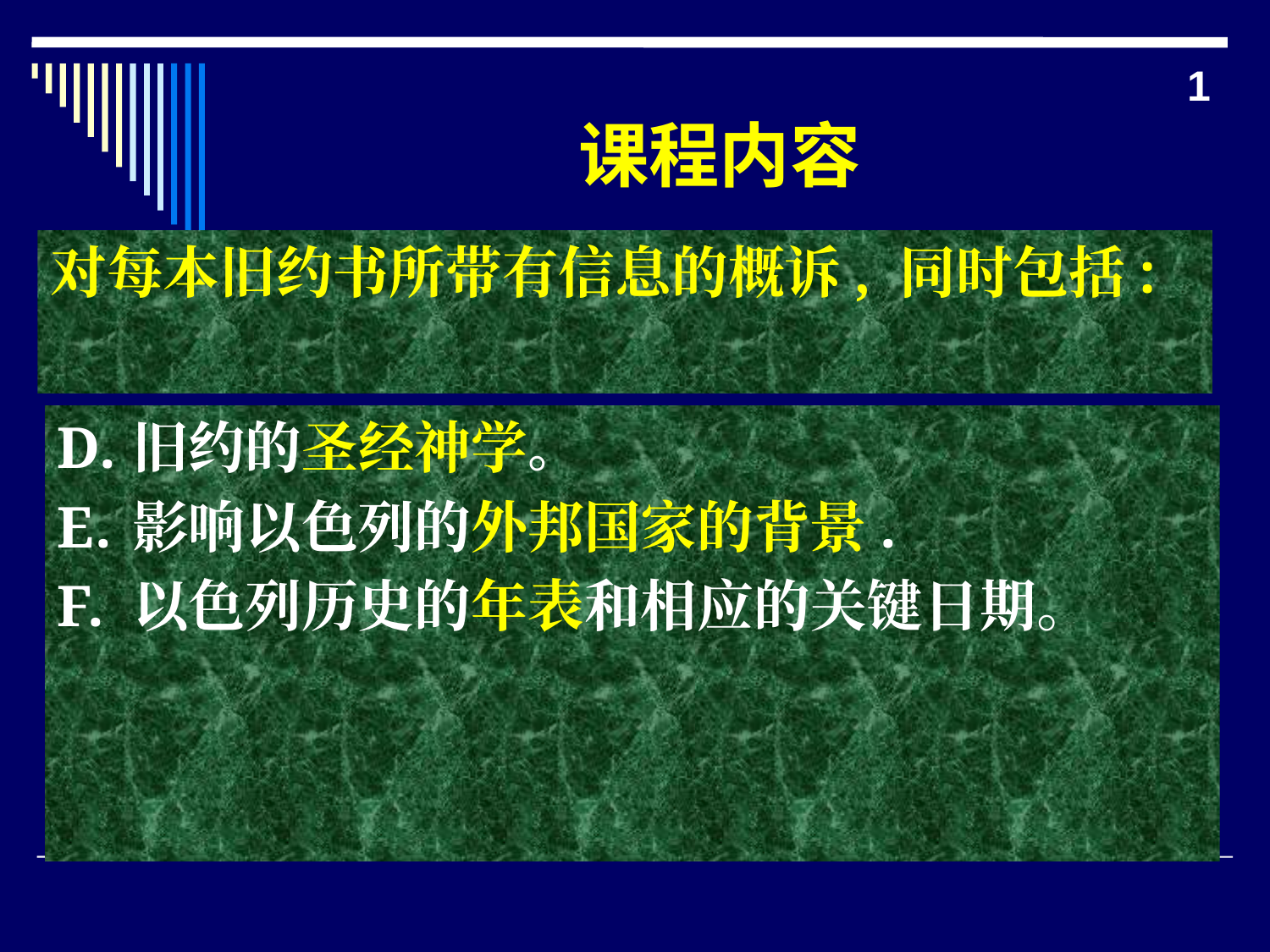

1
# 课程内容
对每本旧约书所带有信息的概诉, 同时包括:

旧约的圣经神学。
影响以色列的外邦国家的背景.
以色列历史的年表和相应的关键日期。